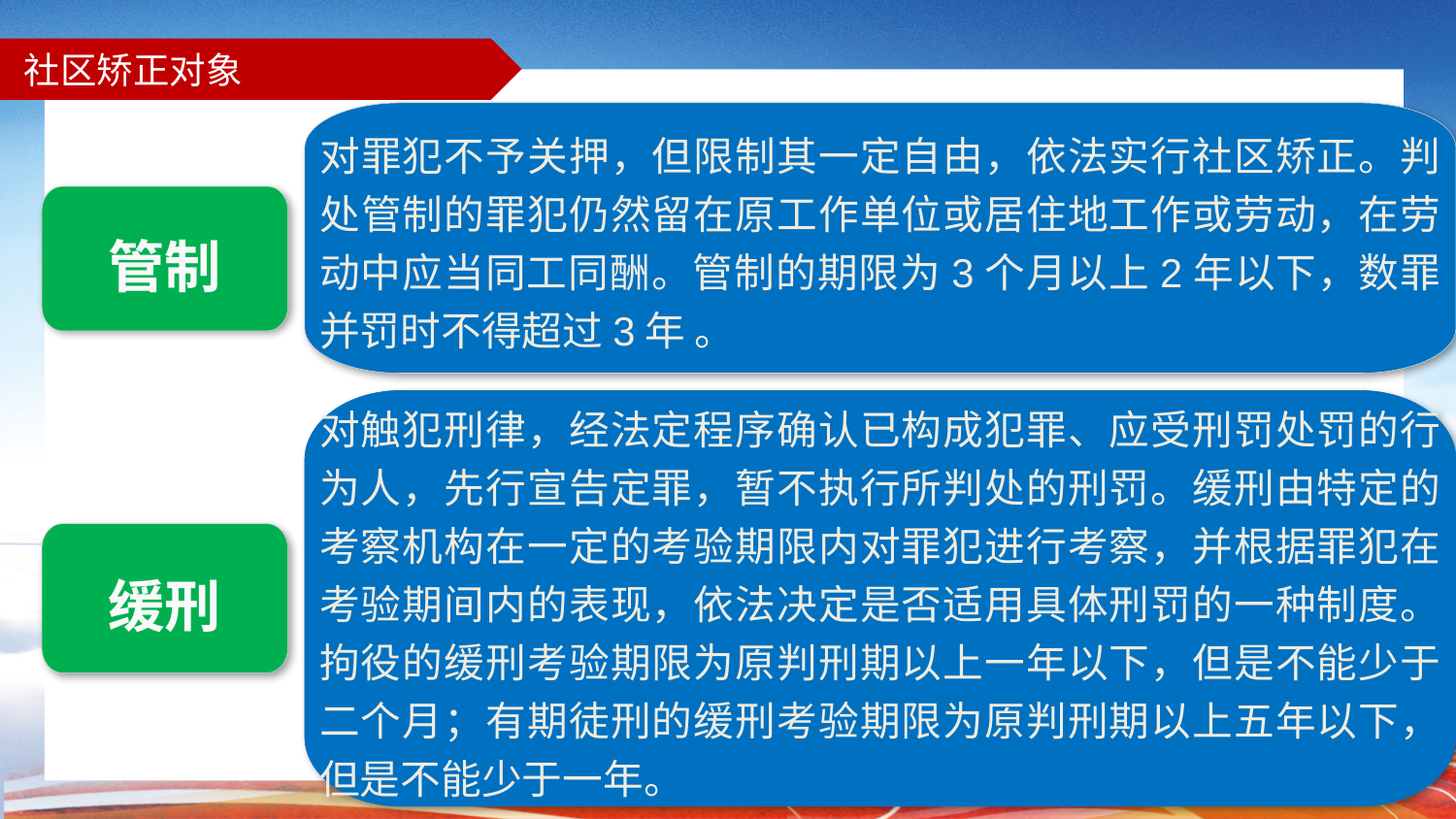

# 社区矫正对象
对罪犯不予关押，但限制其一定自由，依法实行社区矫正。判处管制的罪犯仍然留在原工作单位或居住地工作或劳动，在劳动中应当同工同酬。管制的期限为3个月以上2年以下，数罪并罚时不得超过3年 。
管制
对触犯刑律，经法定程序确认已构成犯罪、应受刑罚处罚的行为人，先行宣告定罪，暂不执行所判处的刑罚。缓刑由特定的考察机构在一定的考验期限内对罪犯进行考察，并根据罪犯在考验期间内的表现，依法决定是否适用具体刑罚的一种制度。拘役的缓刑考验期限为原判刑期以上一年以下，但是不能少于二个月；有期徒刑的缓刑考验期限为原判刑期以上五年以下，但是不能少于一年。
缓刑